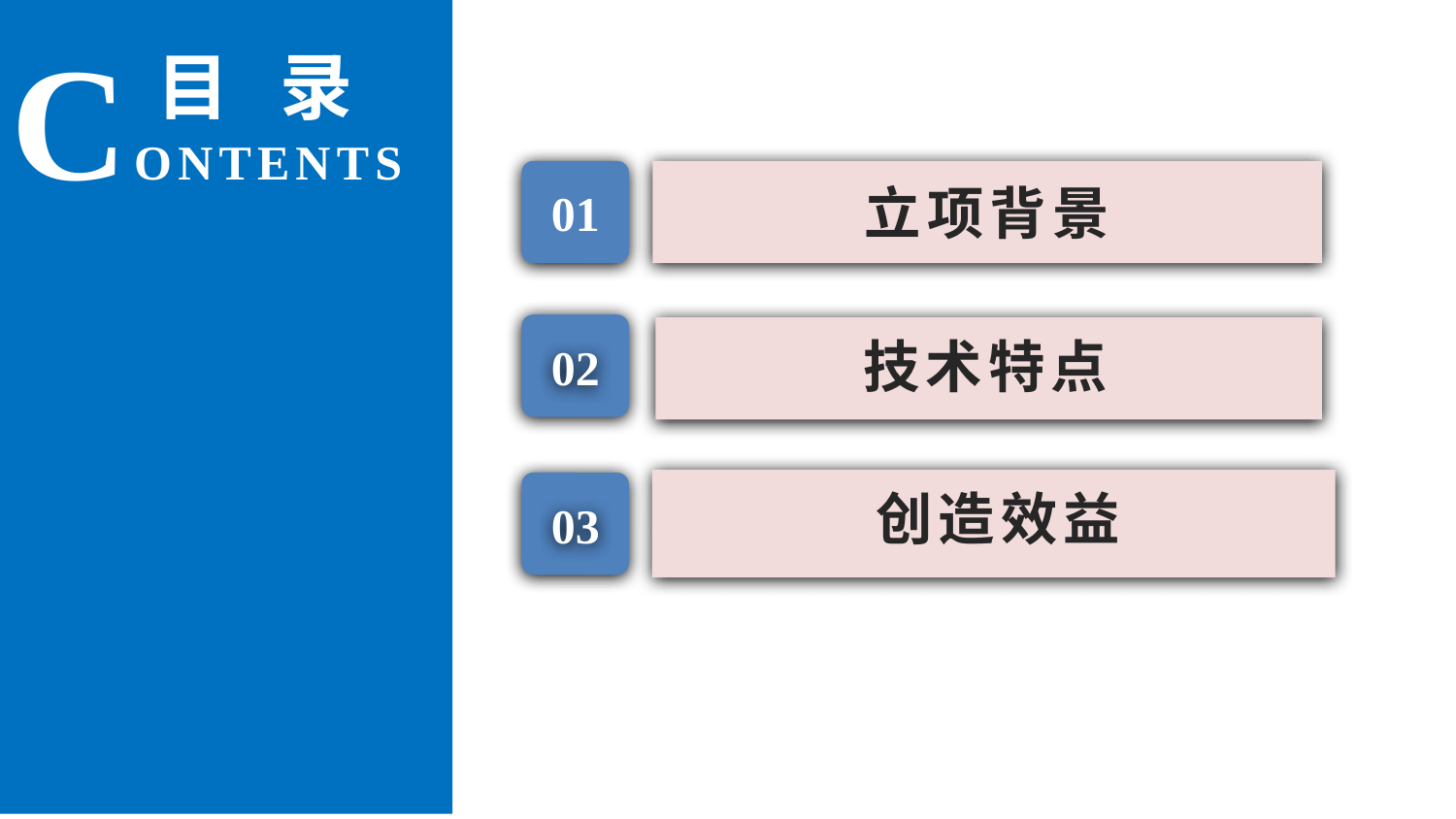

CONTENTS
目  录

立项背景
01

02

技术特点

03
创造效益